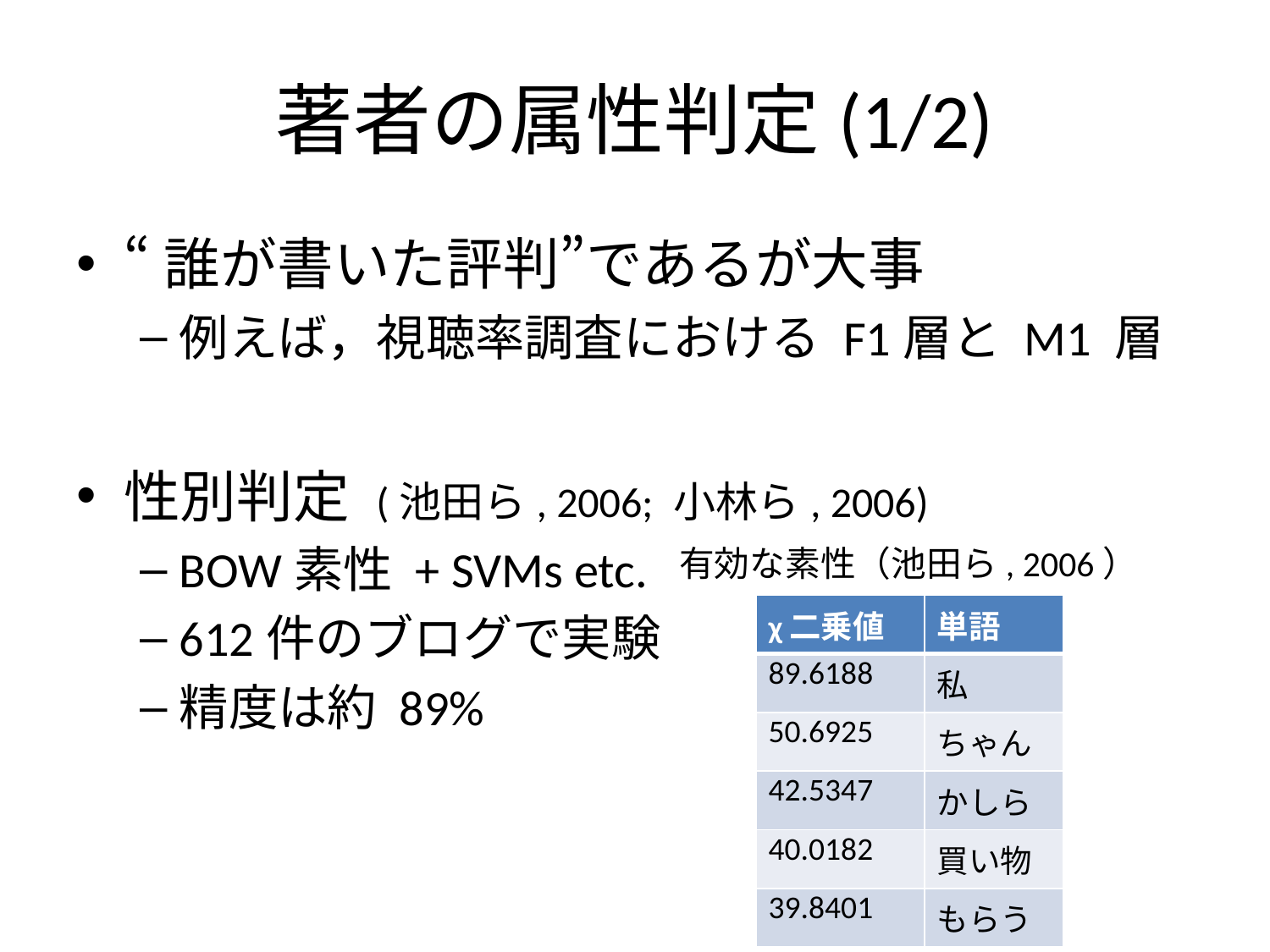

# 著者の属性判定(1/2)
“誰が書いた評判”であるが大事
例えば，視聴率調査における F1層と M1 層

性別判定 (池田ら, 2006; 小林ら, 2006)
BOW素性 + SVMs etc.
612件のブログで実験
精度は約 89%

有効な素性（池田ら, 2006）
| χ二乗値 | 単語 |
| --- | --- |
| 89.6188 | 私 |
| 50.6925 | ちゃん |
| 42.5347 | かしら |
| 40.0182 | 買い物 |
| 39.8401 | もらう |